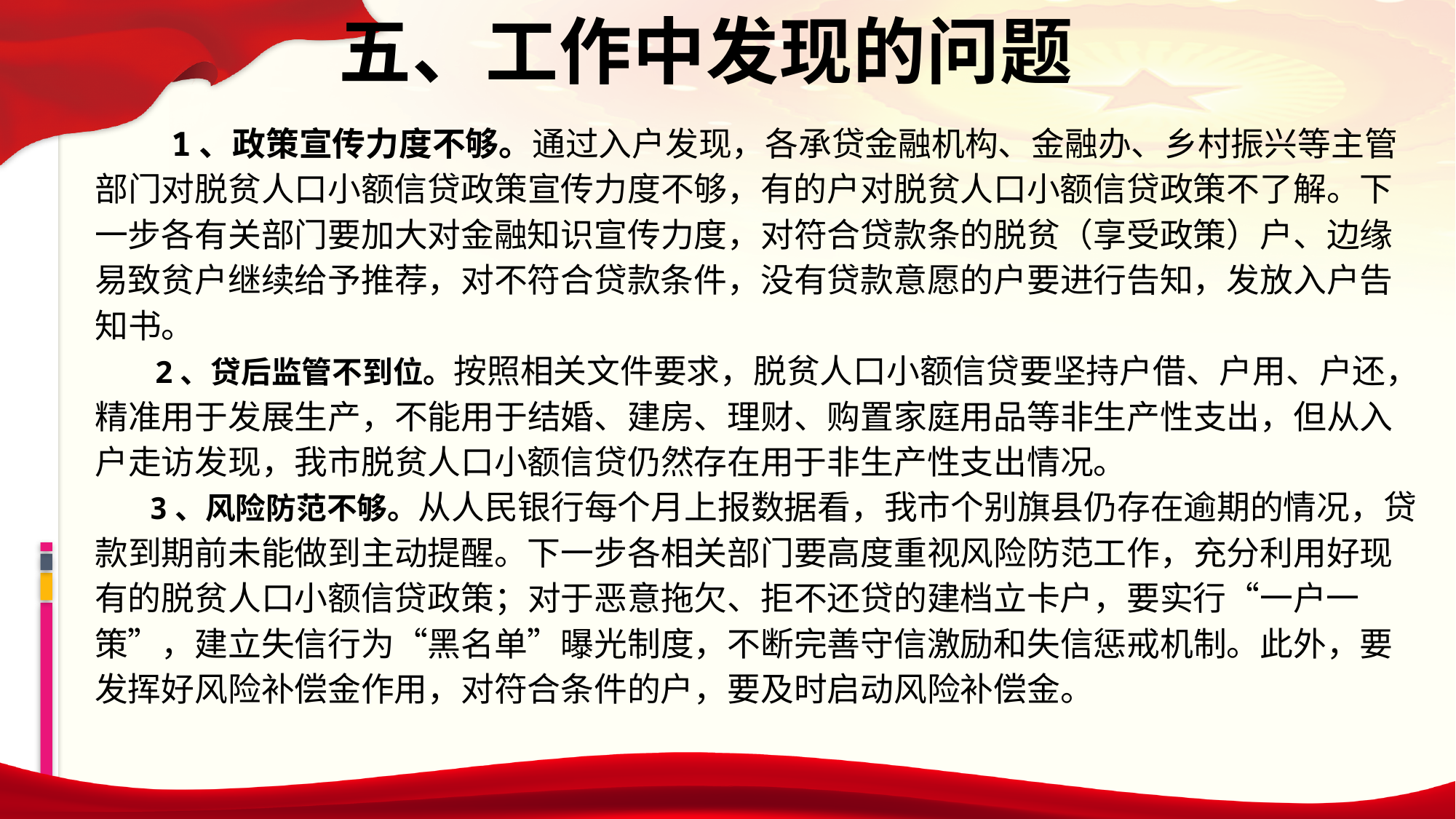

五、工作中发现的问题
    1、政策宣传力度不够。通过入户发现，各承贷金融机构、金融办、乡村振兴等主管部门对脱贫人口小额信贷政策宣传力度不够，有的户对脱贫人口小额信贷政策不了解。下一步各有关部门要加大对金融知识宣传力度，对符合贷款条的脱贫（享受政策）户、边缘易致贫户继续给予推荐，对不符合贷款条件，没有贷款意愿的户要进行告知，发放入户告知书。
   2、贷后监管不到位。按照相关文件要求，脱贫人口小额信贷要坚持户借、户用、户还，精准用于发展生产，不能用于结婚、建房、理财、购置家庭用品等非生产性支出，但从入户走访发现，我市脱贫人口小额信贷仍然存在用于非生产性支出情况。
   3、风险防范不够。从人民银行每个月上报数据看，我市个别旗县仍存在逾期的情况，贷款到期前未能做到主动提醒。下一步各相关部门要高度重视风险防范工作，充分利用好现有的脱贫人口小额信贷政策；对于恶意拖欠、拒不还贷的建档立卡户，要实行“一户一策”，建立失信行为“黑名单”曝光制度，不断完善守信激励和失信惩戒机制。此外，要发挥好风险补偿金作用，对符合条件的户，要及时启动风险补偿金。
15